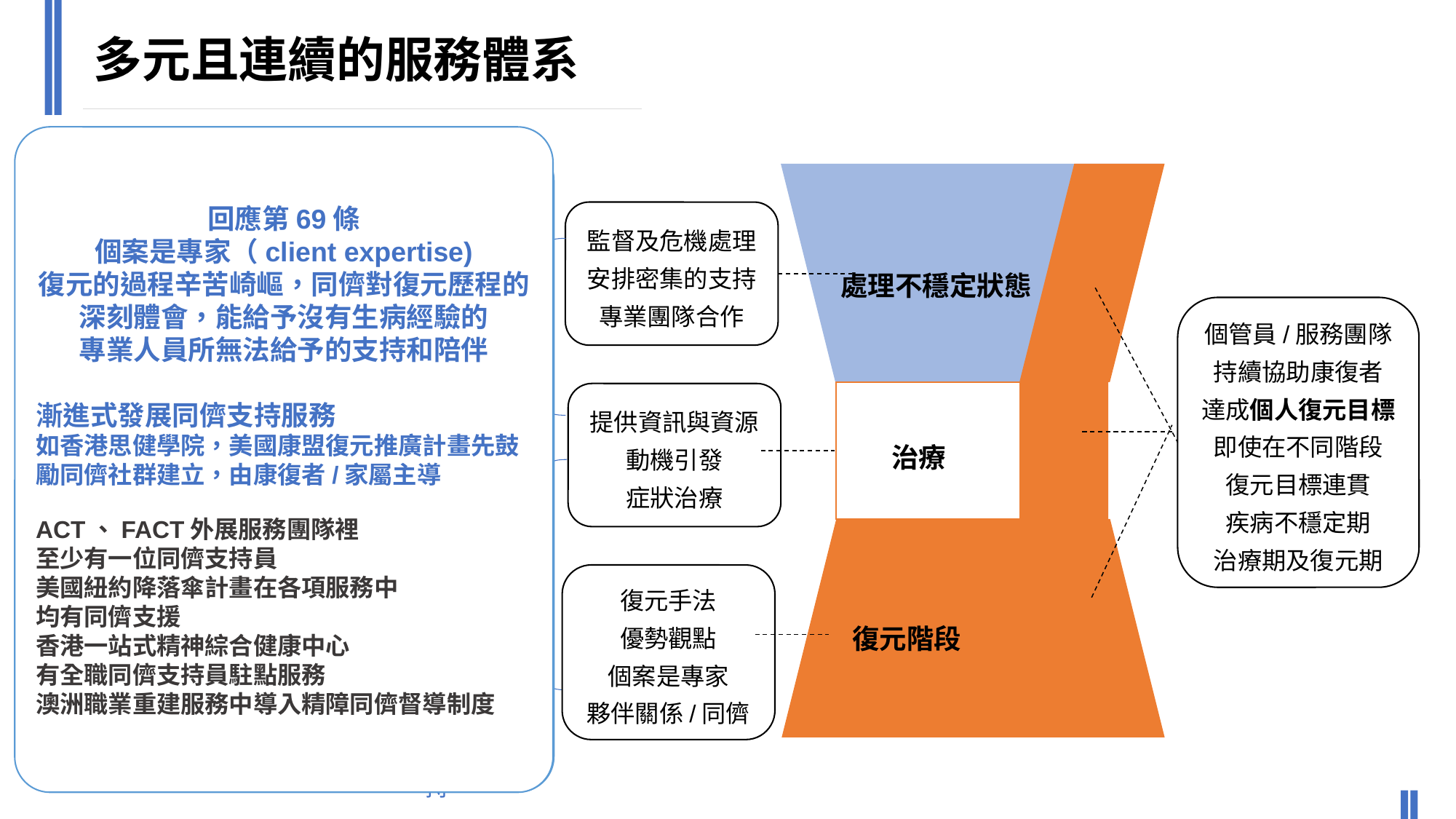

多元且連續的服務體系
回應第69條
個案是專家（client expertise)
復元的過程辛苦崎嶇，同儕對復元歷程的深刻體會，能給予沒有生病經驗的
專業人員所無法給予的支持和陪伴

漸進式發展同儕支持服務
如香港思健學院，美國康盟復元推廣計畫先鼓勵同儕社群建立，由康復者/家屬主導

ACT、FACT外展服務團隊裡
至少有一位同儕支持員
美國紐約降落傘計畫在各項服務中
均有同儕支援
香港一站式精神綜合健康中心
有全職同儕支持員駐點服務
澳洲職業重建服務中導入精障同儕督導制度
回應第68條
病人支持服務，應依多元連續服務原則
建構居家社社區支持服務
社區式支持服務
積極式社區處遇及家庭照顧者支持服務

復元階段須有多元支持服務形成的保護網
以協助個案復元、回歸社區生活為目標
此階段應當創建有利於個案復元的條件，
專注於提高個案的自主管理
專業人員角色由「臨床專家」
轉為「合作夥伴」

以澳洲第1期國家心理衛生計畫（1993-1998）為例，具體達成社區精神醫療花費增加87％，精神醫療床位由5802床下降到3396床（減少42％），24小時社區住宿機構照護床位增加65%（824床增加到1363床），精神醫療機構支出占比由49%下降至29％等。此外2016澳洲精神住院統計，平均住院天數是16天

精神醫療
急性/慢性病房緊急安置
日間/居家治療
短期危機喘息
監督及危機處理
安排密集的支持
專業團隊合作

處理不穩定狀態

個管員/服務團隊
持續協助康復者
達成個人復元目標
即使在不同階段
復元目標連貫
疾病不穩定期
治療期及復元期
社區心衛中心
整併社區關懷訪視員
個案管理/轉銜計畫
相關支持服務
社區支持服務的連結
積極性社區處遇團隊
移動式危機處理團隊

提供資訊與資源
動機引發
症狀治療
社區復健/支持
社區復健中心
康復之家
日間照護/會所
社區居住
小作所/據點
職業重建
自立生活
同儕/家屬支持
治療

復元手法
優勢觀點
個案是專家
夥伴關係/同儕
復元階段